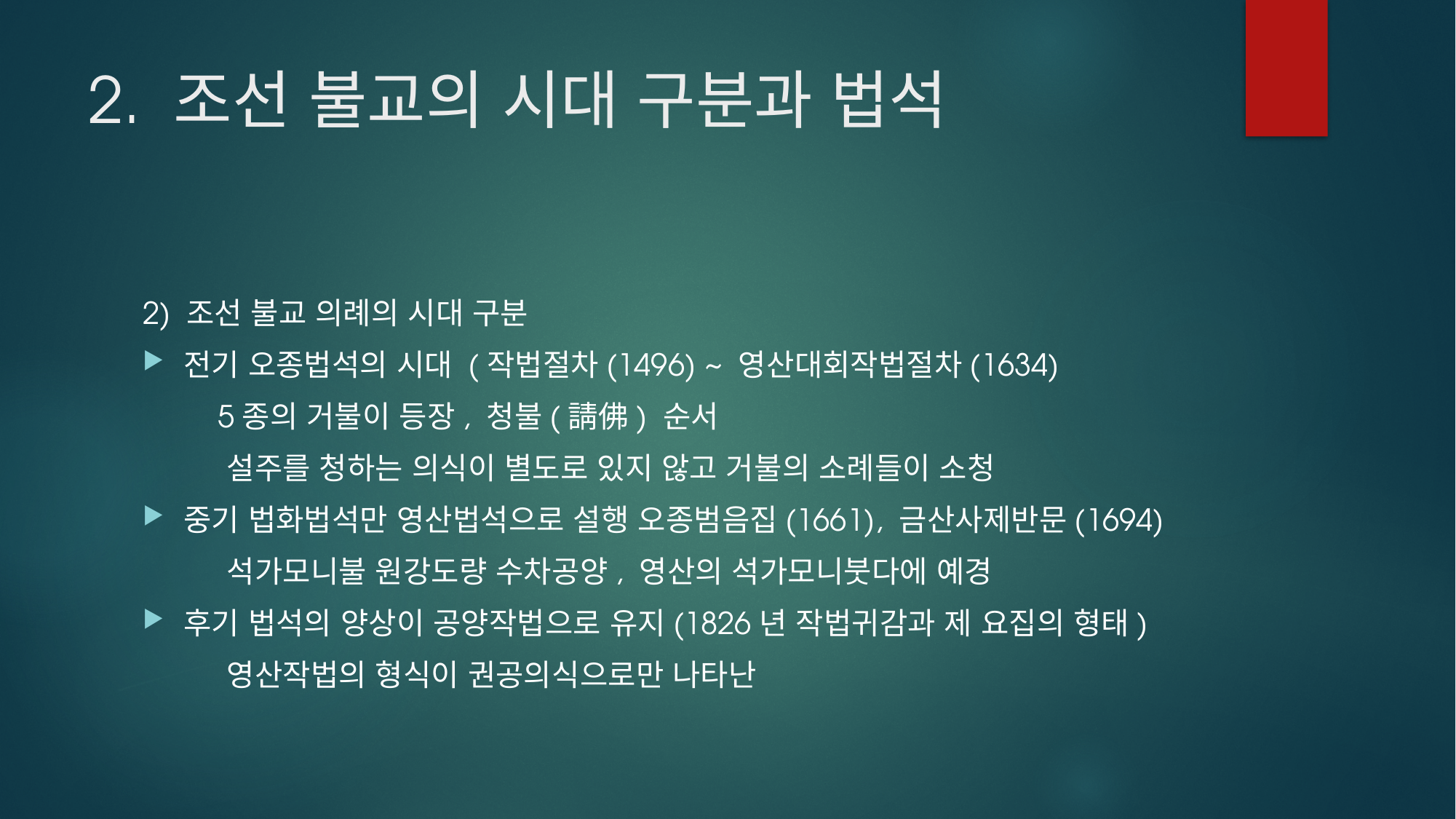

# 2. 조선 불교의 시대 구분과 법석
2) 조선 불교 의례의 시대 구분
전기 오종법석의 시대 (작법절차(1496) ~ 영산대회작법절차(1634)
         5종의 거불이 등장, 청불(請佛) 순서
         설주를 청하는 의식이 별도로 있지 않고 거불의 소례들이 소청
중기 법화법석만 영산법석으로 설행 오종범음집(1661), 금산사제반문(1694)
         석가모니불 원강도량 수차공양, 영산의 석가모니붓다에 예경
후기 법석의 양상이 공양작법으로 유지(1826년 작법귀감과 제 요집의 형태)
         영산작법의 형식이 권공의식으로만 나타난